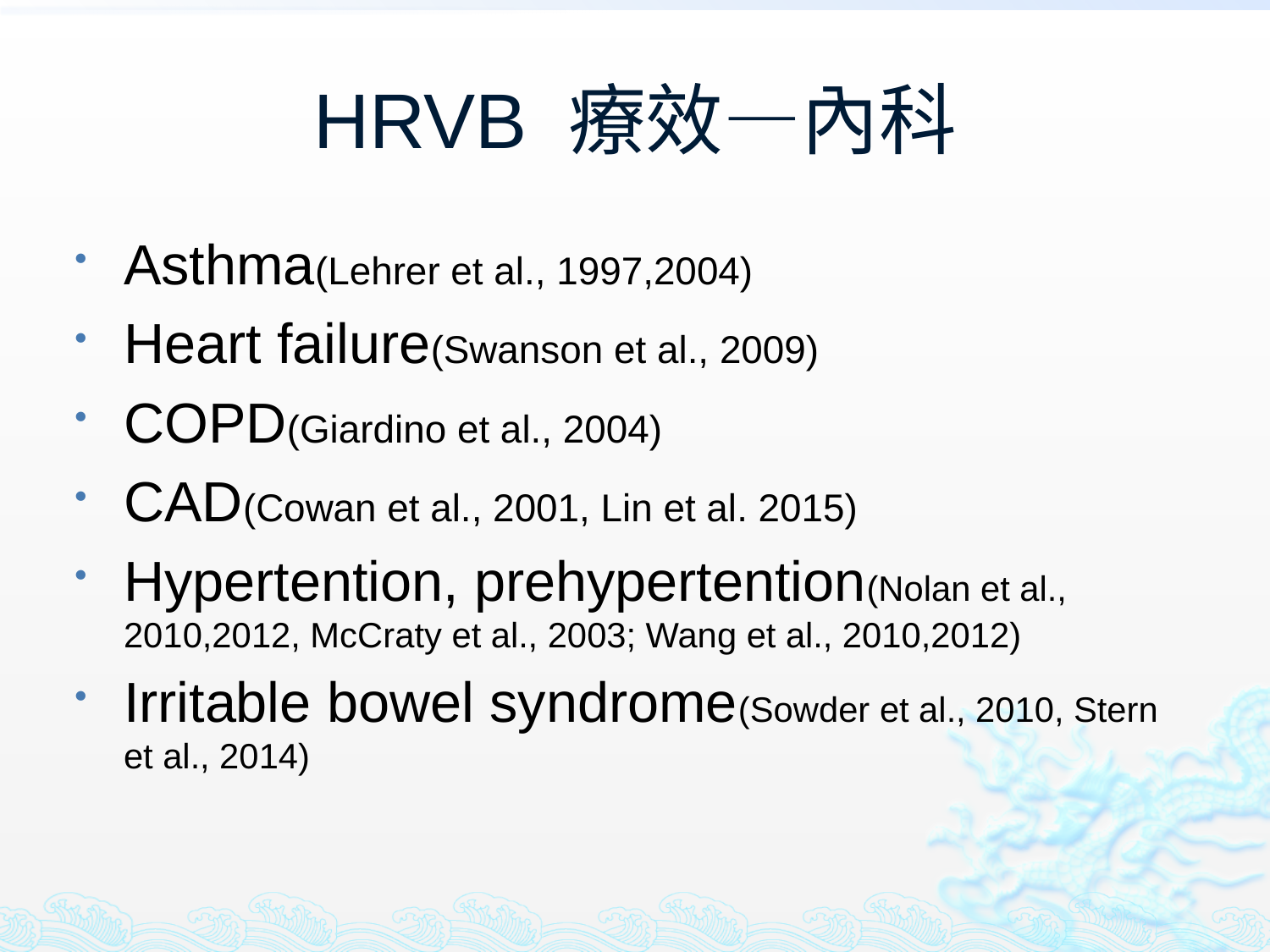

# HRVB 療效—內科
Asthma(Lehrer et al., 1997,2004)
Heart failure(Swanson et al., 2009)
COPD(Giardino et al., 2004)
CAD(Cowan et al., 2001, Lin et al. 2015)
Hypertention, prehypertention(Nolan et al., 2010,2012, McCraty et al., 2003; Wang et al., 2010,2012)
Irritable bowel syndrome(Sowder et al., 2010, Stern et al., 2014)